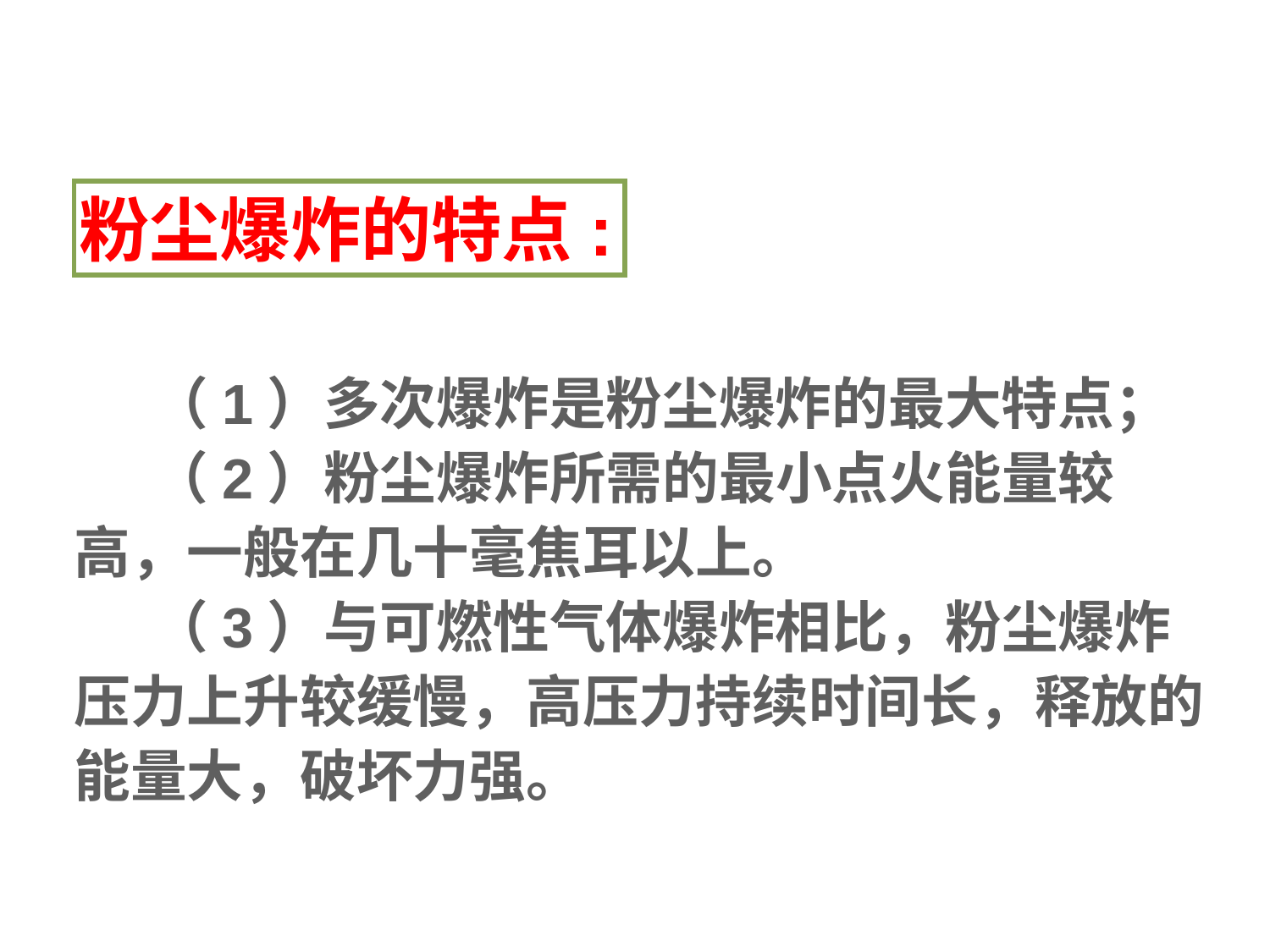

粉尘爆炸的特点:
     （1）多次爆炸是粉尘爆炸的最大特点；
     （2）粉尘爆炸所需的最小点火能量较高，一般在几十毫焦耳以上。
     （3）与可燃性气体爆炸相比，粉尘爆炸压力上升较缓慢，高压力持续时间长，释放的能量大，破坏力强。